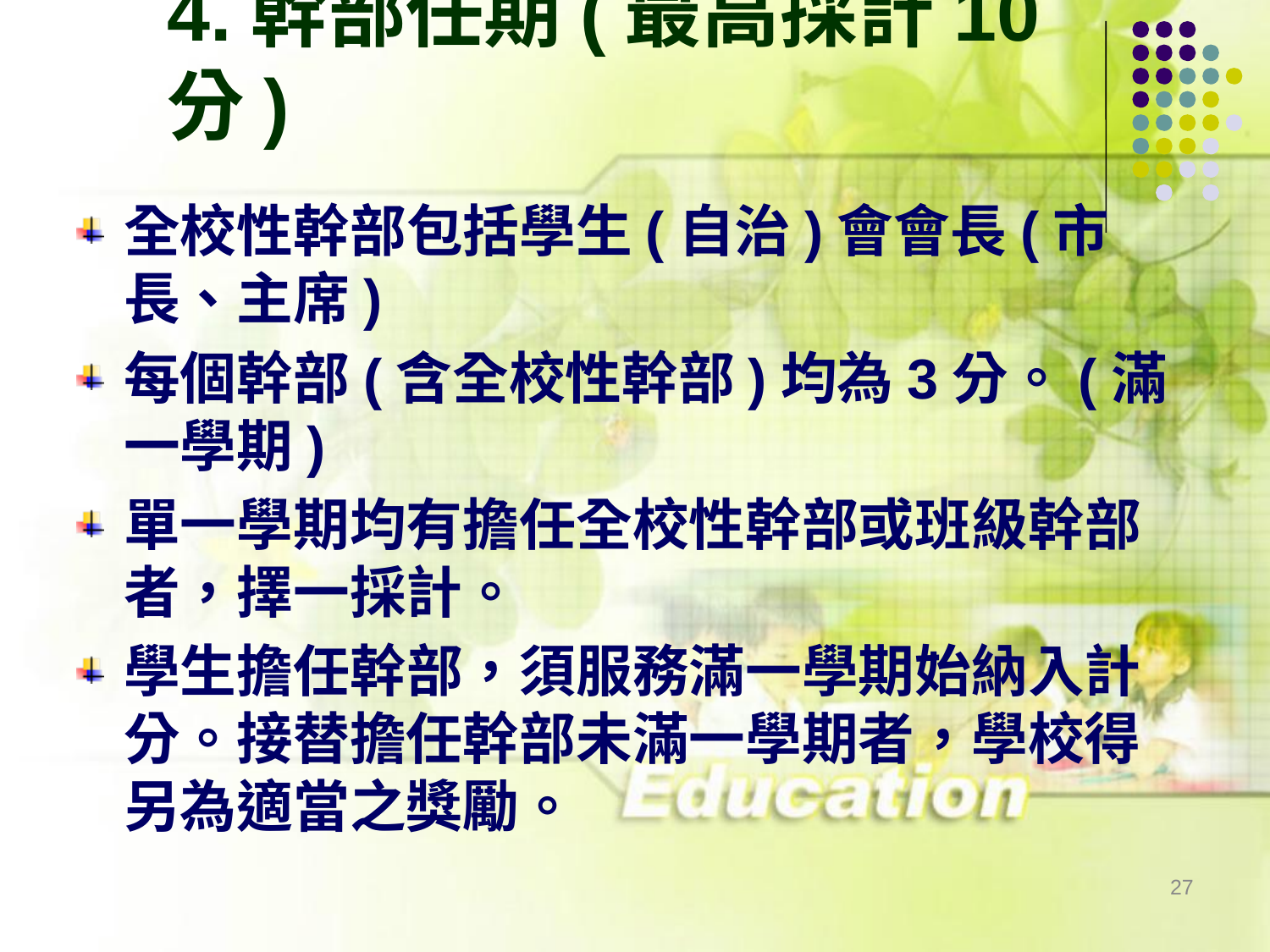

# 4.幹部任期(最高採計10分)
全校性幹部包括學生(自治)會會長(市長、主席)
每個幹部(含全校性幹部)均為3分。(滿一學期)
單一學期均有擔任全校性幹部或班級幹部者，擇一採計。
學生擔任幹部，須服務滿一學期始納入計分。接替擔任幹部未滿一學期者，學校得另為適當之獎勵。

27